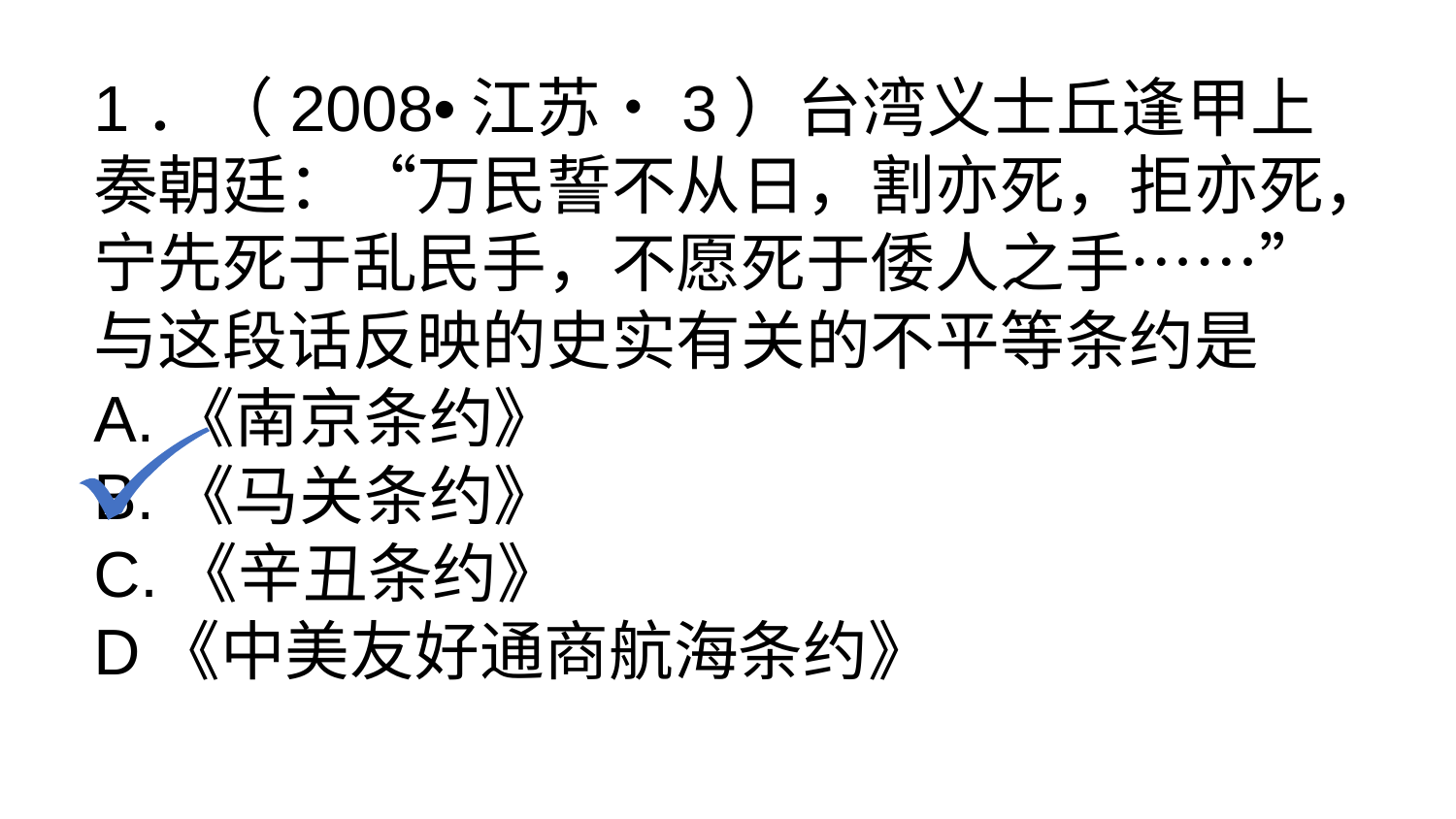

1．（2008•江苏•3）台湾义士丘逢甲上奏朝廷：“万民誓不从日，割亦死，拒亦死，宁先死于乱民手，不愿死于倭人之手……”与这段话反映的史实有关的不平等条约是
A.《南京条约》
B.《马关条约》
C.《辛丑条约》
D《中美友好通商航海条约》